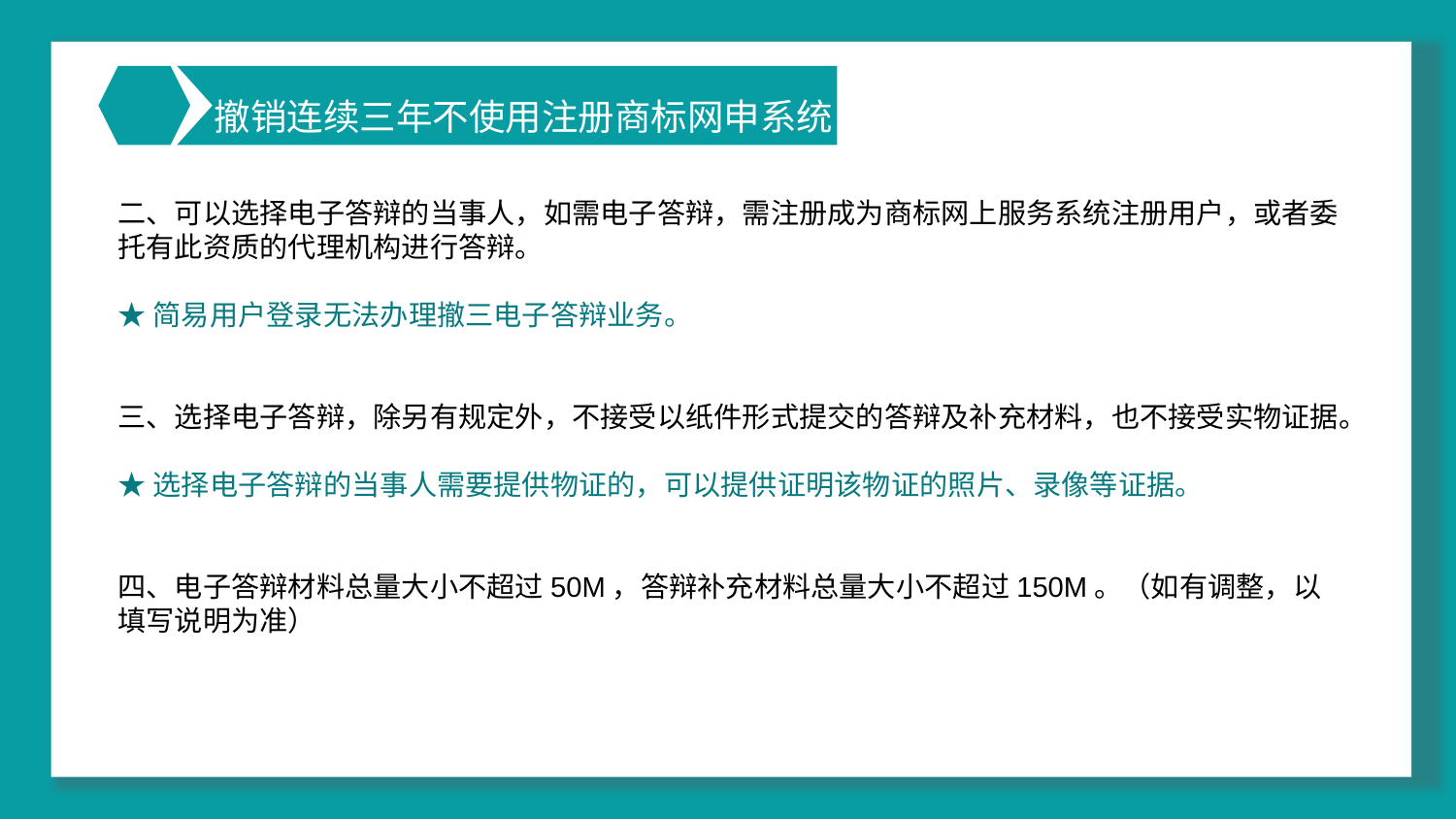

撤销连续三年不使用注册商标网申系统

二、可以选择电子答辩的当事人，如需电子答辩，需注册成为商标网上服务系统注册用户，或者委托有此资质的代理机构进行答辩。

★简易用户登录无法办理撤三电子答辩业务。

三、选择电子答辩，除另有规定外，不接受以纸件形式提交的答辩及补充材料，也不接受实物证据。

★选择电子答辩的当事人需要提供物证的，可以提供证明该物证的照片、录像等证据。

四、电子答辩材料总量大小不超过50M，答辩补充材料总量大小不超过150M。（如有调整，以填写说明为准）